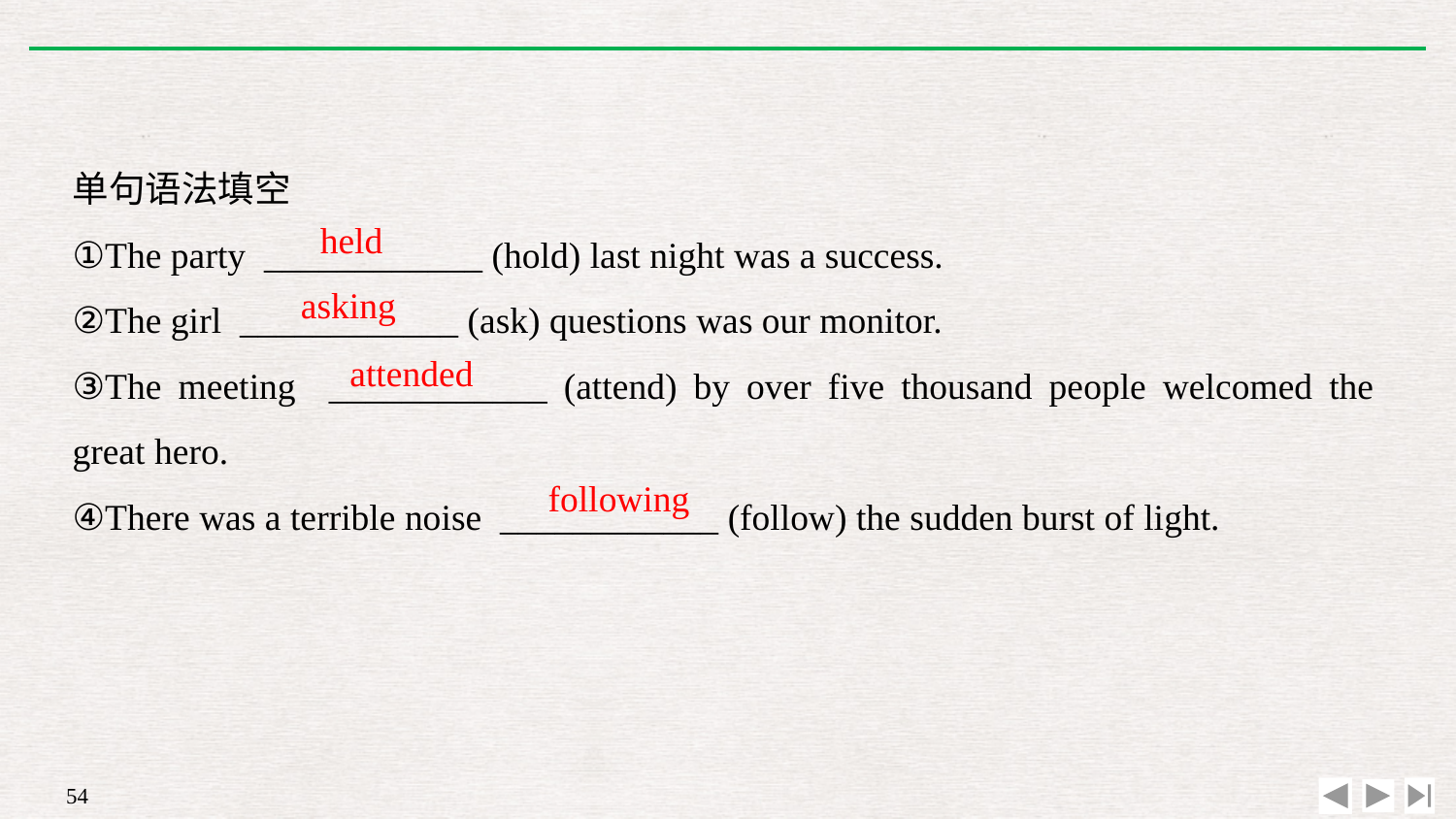

单句语法填空
①The party  ____________ (hold) last night was a success.
②The girl  ____________ (ask) questions was our monitor.
③The meeting  ____________ (attend) by over five thousand people welcomed the great hero.
④There was a terrible noise  ____________ (follow) the sudden burst of light.
held
asking
attended
following